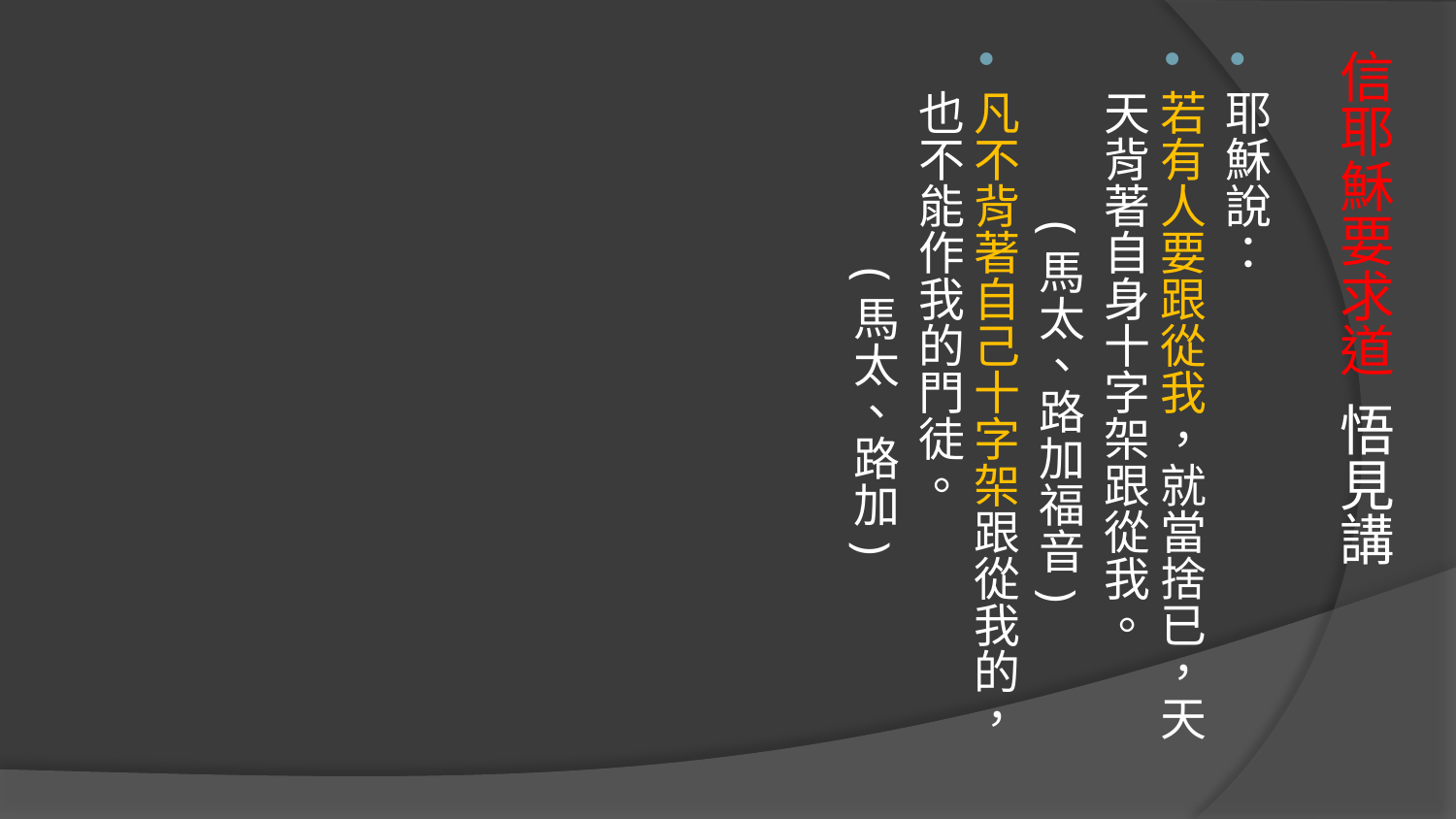

耶穌說：
若有人要跟從我，就當捨已，天天背著自身十字架跟從我。
(馬太、路加福音)
凡不背著自己十字架跟從我的，也不能作我的門徒。
(馬太、路加)

# 信耶穌要求道  悟見講